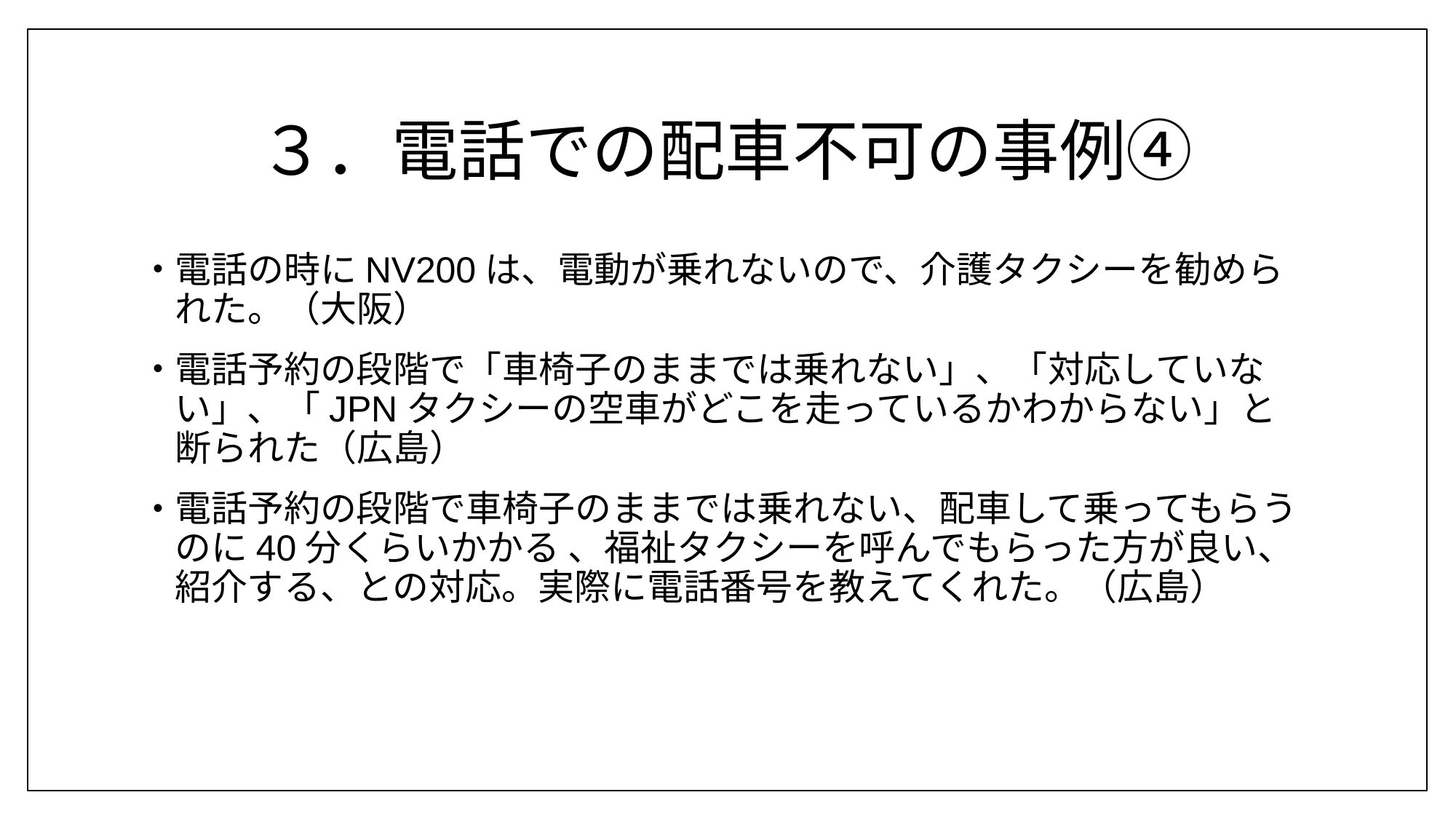

# ３．電話での配車不可の事例④
電話の時にNV200は、電動が乗れないので、介護タクシーを勧められた。（大阪）
電話予約の段階で「車椅子のままでは乗れない」、「対応していない」、「JPNタクシーの空車がどこを走っているかわからない」と断られた（広島）
電話予約の段階で車椅子のままでは乗れない、配車して乗ってもらうのに40分くらいかかる 、福祉タクシーを呼んでもらった方が良い、紹介する、との対応。実際に電話番号を教えてくれた。（広島）